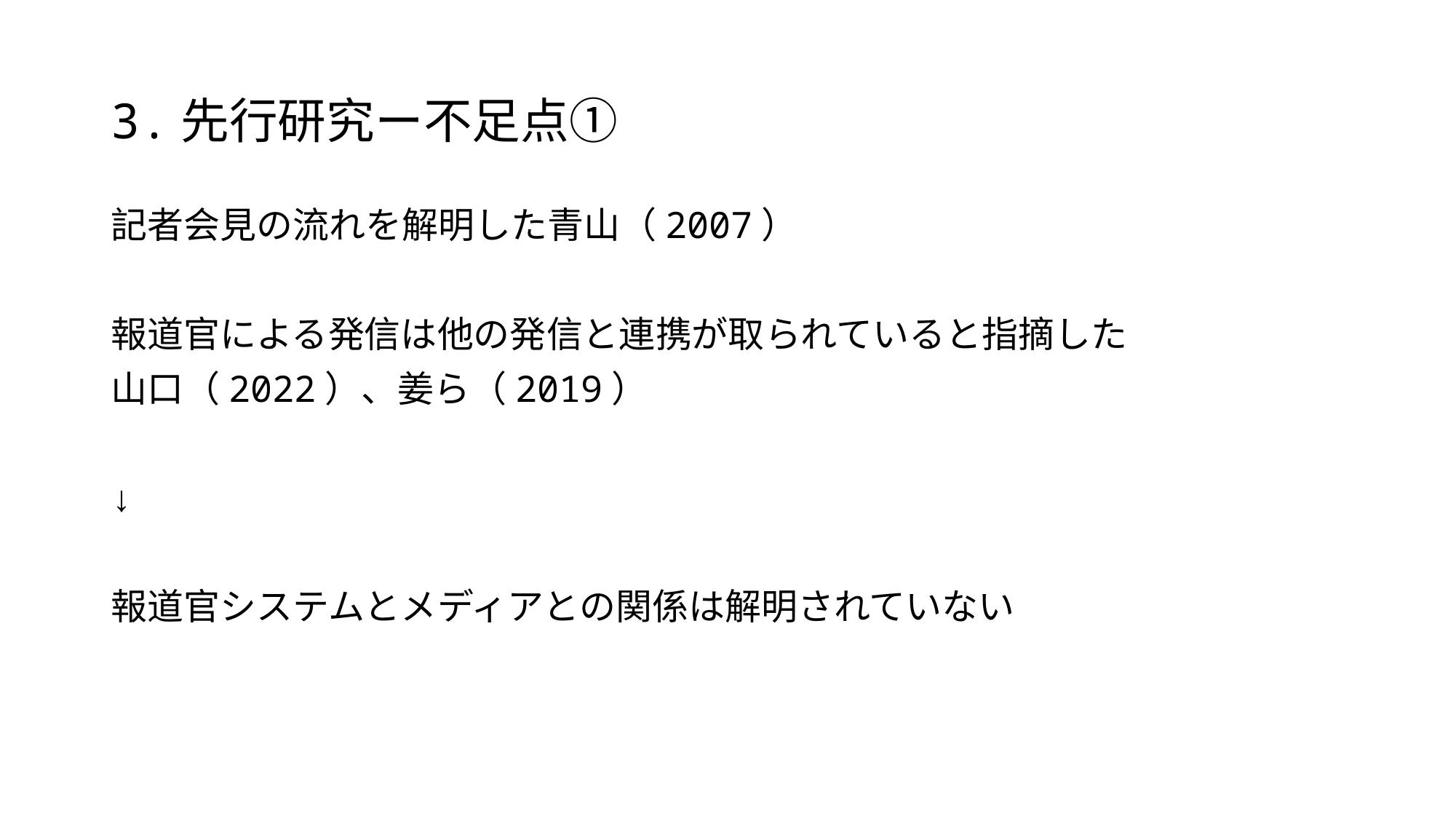

# 3.先行研究ー不足点①
記者会見の流れを解明した青山（2007）

報道官による発信は他の発信と連携が取られていると指摘した
山口（2022）、姜ら（2019）

↓

報道官システムとメディアとの関係は解明されていない